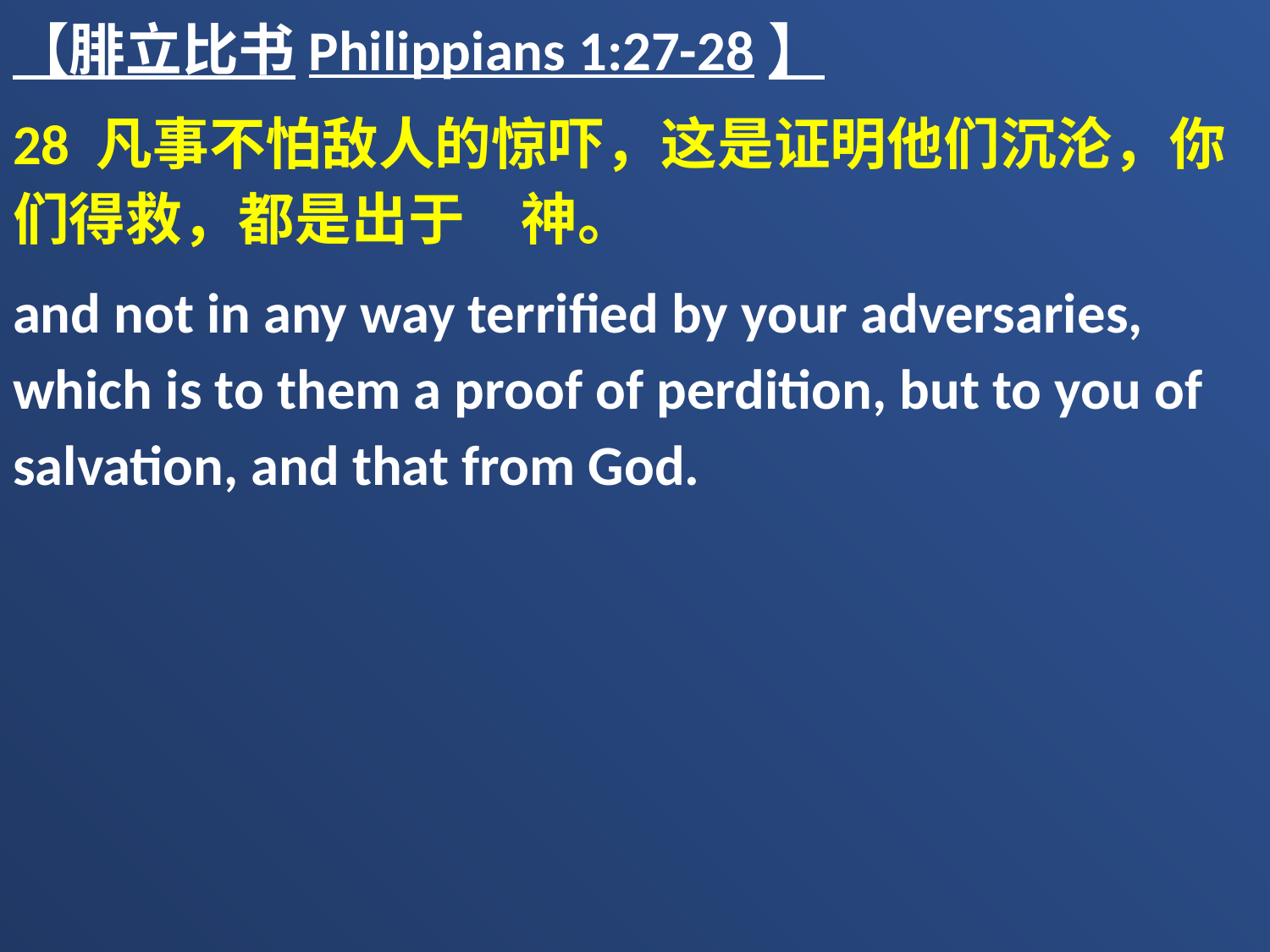

【腓立比书Philippians 1:27-28】
28 凡事不怕敌人的惊吓，这是证明他们沉沦，你们得救，都是出于　神。
and not in any way terrified by your adversaries, which is to them a proof of perdition, but to you of salvation, and that from God.